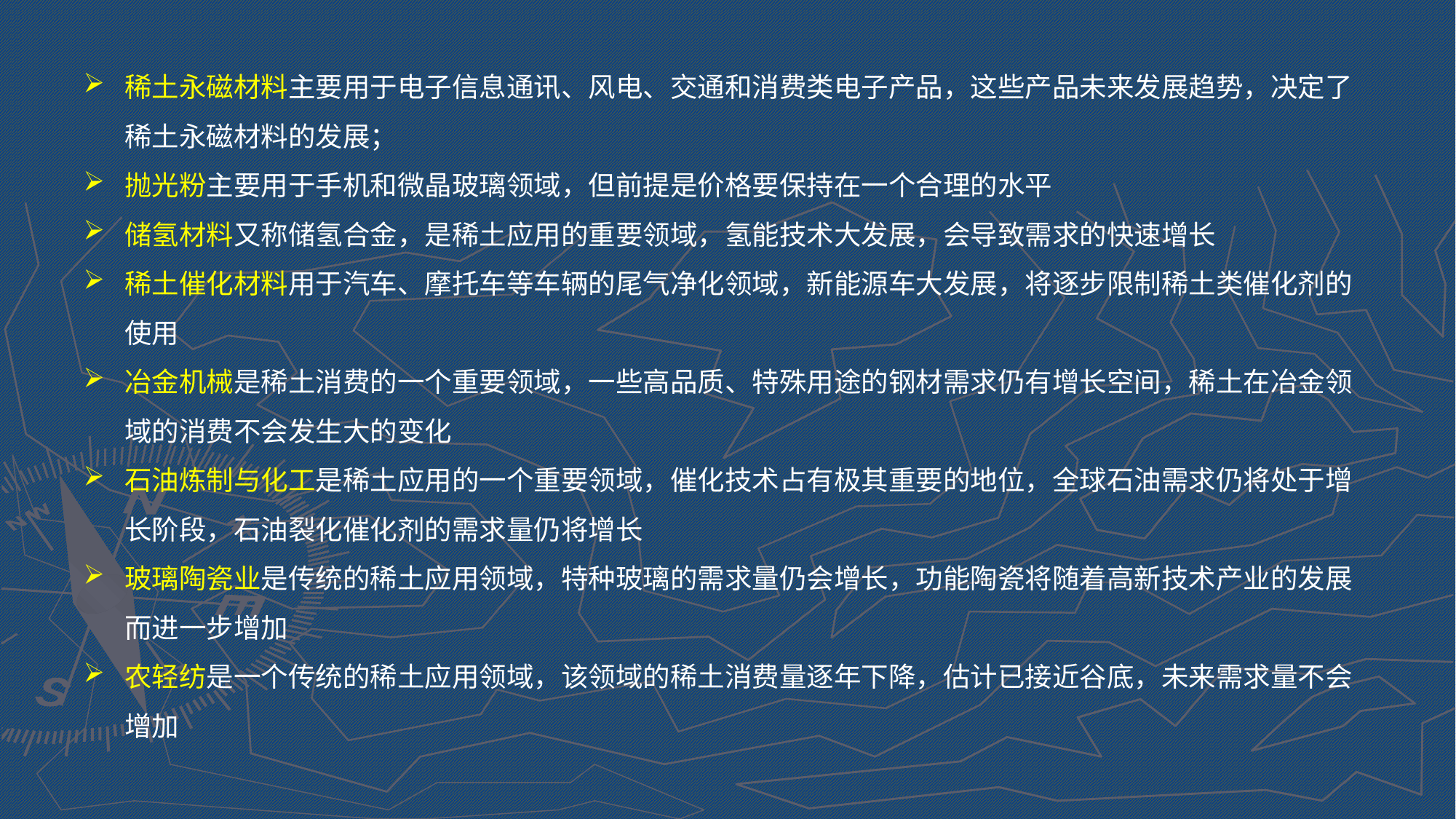

稀土永磁材料主要用于电子信息通讯、风电、交通和消费类电子产品，这些产品未来发展趋势，决定了稀土永磁材料的发展；
抛光粉主要用于手机和微晶玻璃领域，但前提是价格要保持在一个合理的水平
储氢材料又称储氢合金，是稀土应用的重要领域，氢能技术大发展，会导致需求的快速增长
稀土催化材料用于汽车、摩托车等车辆的尾气净化领域，新能源车大发展，将逐步限制稀土类催化剂的使用
冶金机械是稀土消费的一个重要领域，一些高品质、特殊用途的钢材需求仍有增长空间，稀土在冶金领域的消费不会发生大的变化
石油炼制与化工是稀土应用的一个重要领域，催化技术占有极其重要的地位，全球石油需求仍将处于增长阶段，石油裂化催化剂的需求量仍将增长
玻璃陶瓷业是传统的稀土应用领域，特种玻璃的需求量仍会增长，功能陶瓷将随着高新技术产业的发展而进一步增加
农轻纺是一个传统的稀土应用领域，该领域的稀土消费量逐年下降，估计已接近谷底，未来需求量不会增加